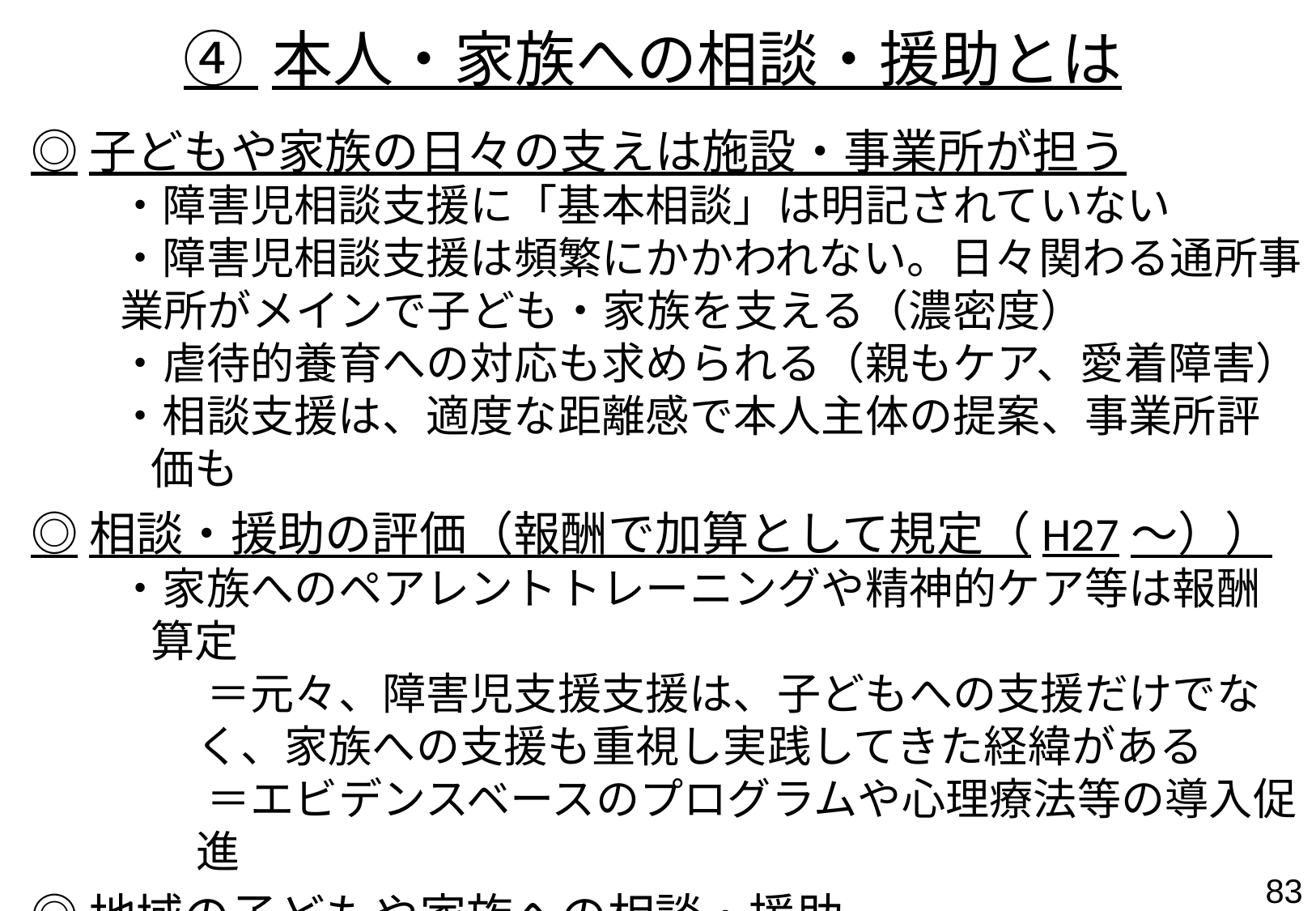

# ④ 本人・家族への相談・援助とは
◎子どもや家族の日々の支えは施設・事業所が担う
　　・障害児相談支援に「基本相談」は明記されていない
　　・障害児相談支援は頻繁にかかわれない。日々関わる通所事業所がメインで子ども・家族を支える（濃密度）
　　・虐待的養育への対応も求められる（親もケア、愛着障害）
　　・相談支援は、適度な距離感で本人主体の提案、事業所評価も
◎相談・援助の評価（報酬で加算として規定（H27〜））
　　・家族へのペアレントトレーニングや精神的ケア等は報酬算定
　　　　＝元々、障害児支援支援は、子どもへの支援だけでなく、家族への支援も重視し実践してきた経緯がある
　　　　＝エビデンスベースのプログラムや心理療法等の導入促進
◎地域の子どもや家族への相談・援助
　　・センターは通所していない地域住民を対象に行う必要あり
83